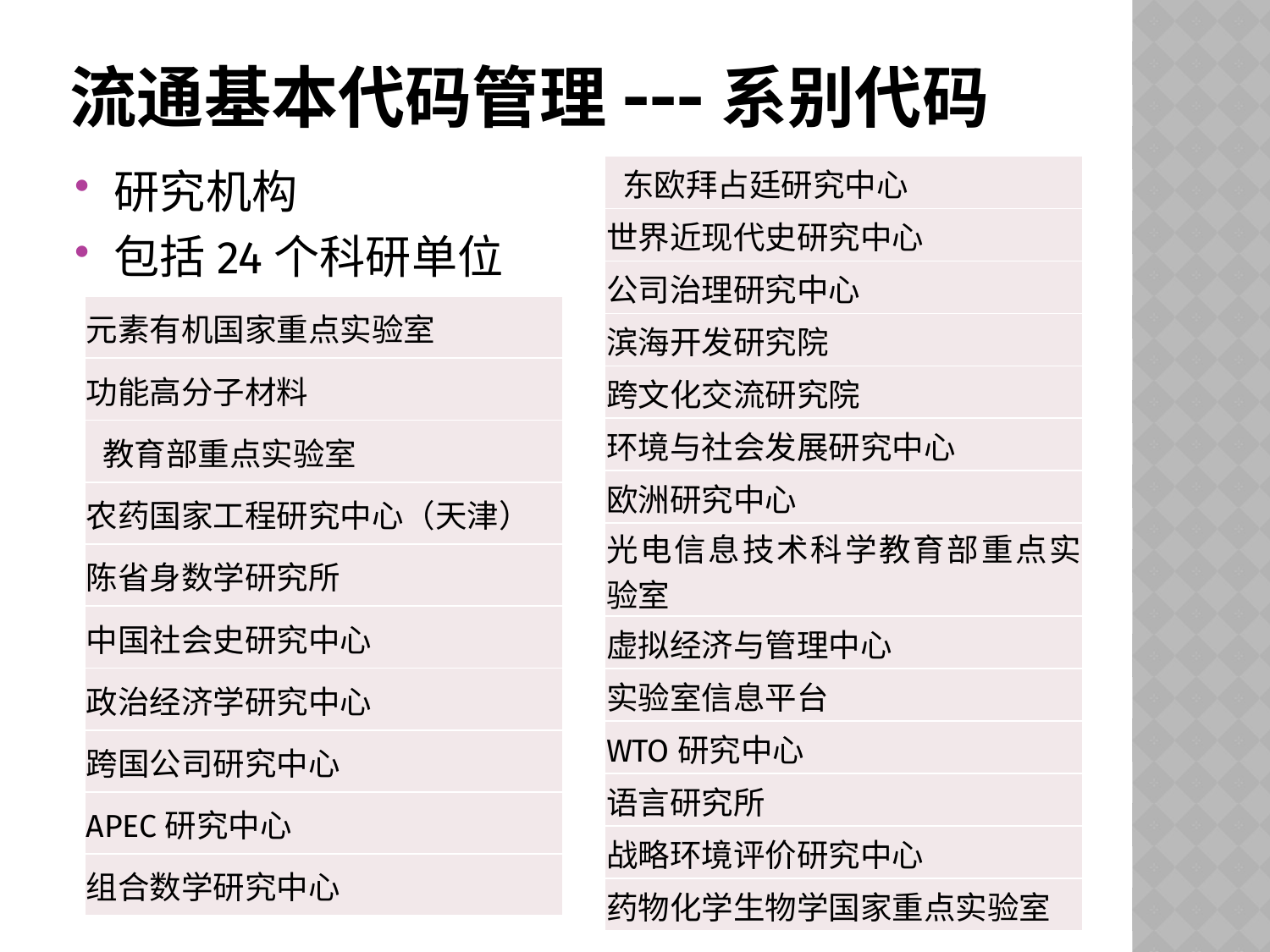

# 流通基本代码管理---系别代码
研究机构
包括24个科研单位
| 东欧拜占廷研究中心 |
| --- |
| 世界近现代史研究中心 |
| 公司治理研究中心 |
| 滨海开发研究院 |
| 跨文化交流研究院 |
| 环境与社会发展研究中心 |
| 欧洲研究中心 |
| 光电信息技术科学教育部重点实验室 |
| 虚拟经济与管理中心 |
| 实验室信息平台 |
| WTO研究中心 |
| 语言研究所 |
| 战略环境评价研究中心 |
| 药物化学生物学国家重点实验室 |
| 元素有机国家重点实验室 |
| --- |
| 功能高分子材料 |
| 教育部重点实验室 |
| 农药国家工程研究中心（天津） |
| 陈省身数学研究所 |
| 中国社会史研究中心 |
| 政治经济学研究中心 |
| 跨国公司研究中心 |
| APEC研究中心 |
| 组合数学研究中心 |